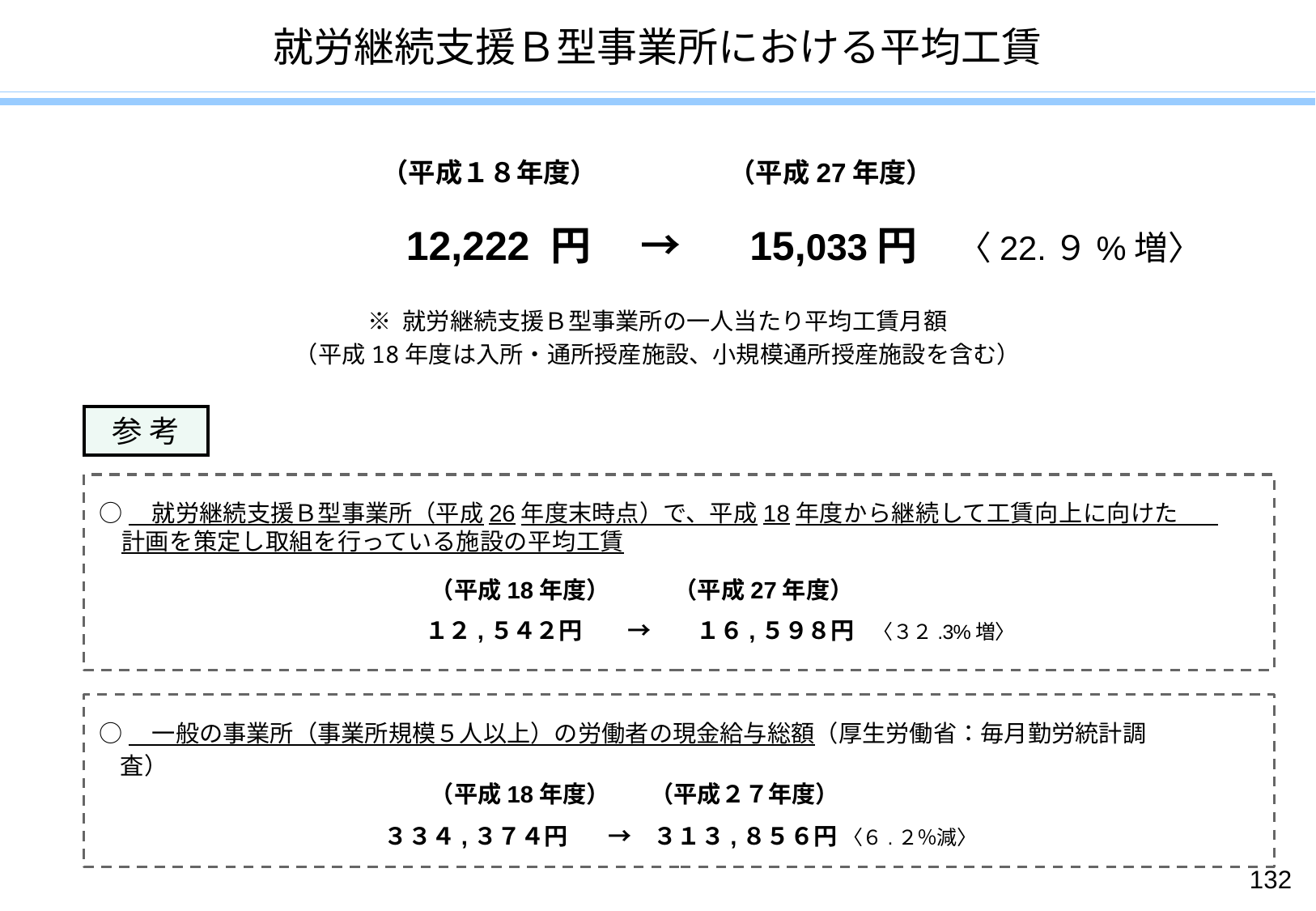

就労継続支援Ｂ型事業所における平均工賃
（平成１８年度）  　　 　　 （平成27年度）

　　　　　　　12,222 円　 →  　15,033円　〈22.９%増〉

※ 就労継続支援Ｂ型事業所の一人当たり平均工賃月額
（平成18年度は入所・通所授産施設、小規模通所授産施設を含む）
参 考
○　就労継続支援Ｂ型事業所（平成26年度末時点）で、平成18年度から継続して工賃向上に向けた
   計画を策定し取組を行っている施設の平均工賃

　　　　　　　　　　　　　　（平成18年度）　   　（平成27年度）

   　　１２,５４２円　　→　　１６,５９８円    〈３２.3%増〉
○　一般の事業所（事業所規模５人以上）の労働者の現金給与総額（厚生労働省：毎月勤労統計調
   査）
　　　　　　　　　　　　　　（平成18年度）　   （平成２７年度）

３３４,３７４円　   →    ３１３,８５６円 〈６.２％減〉
132